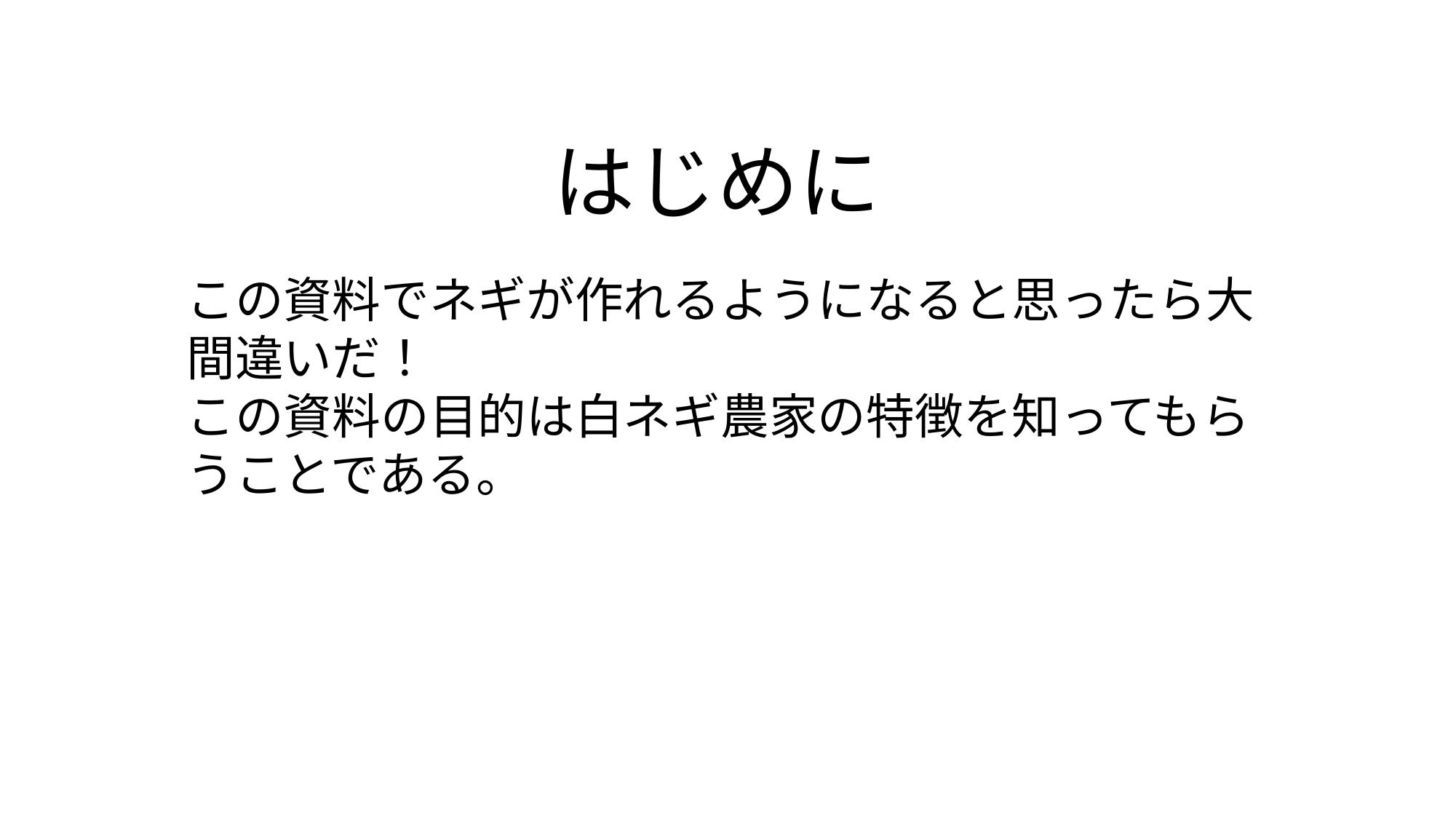

はじめに
この資料でネギが作れるようになると思ったら大間違いだ！
この資料の目的は白ネギ農家の特徴を知ってもらうことである。